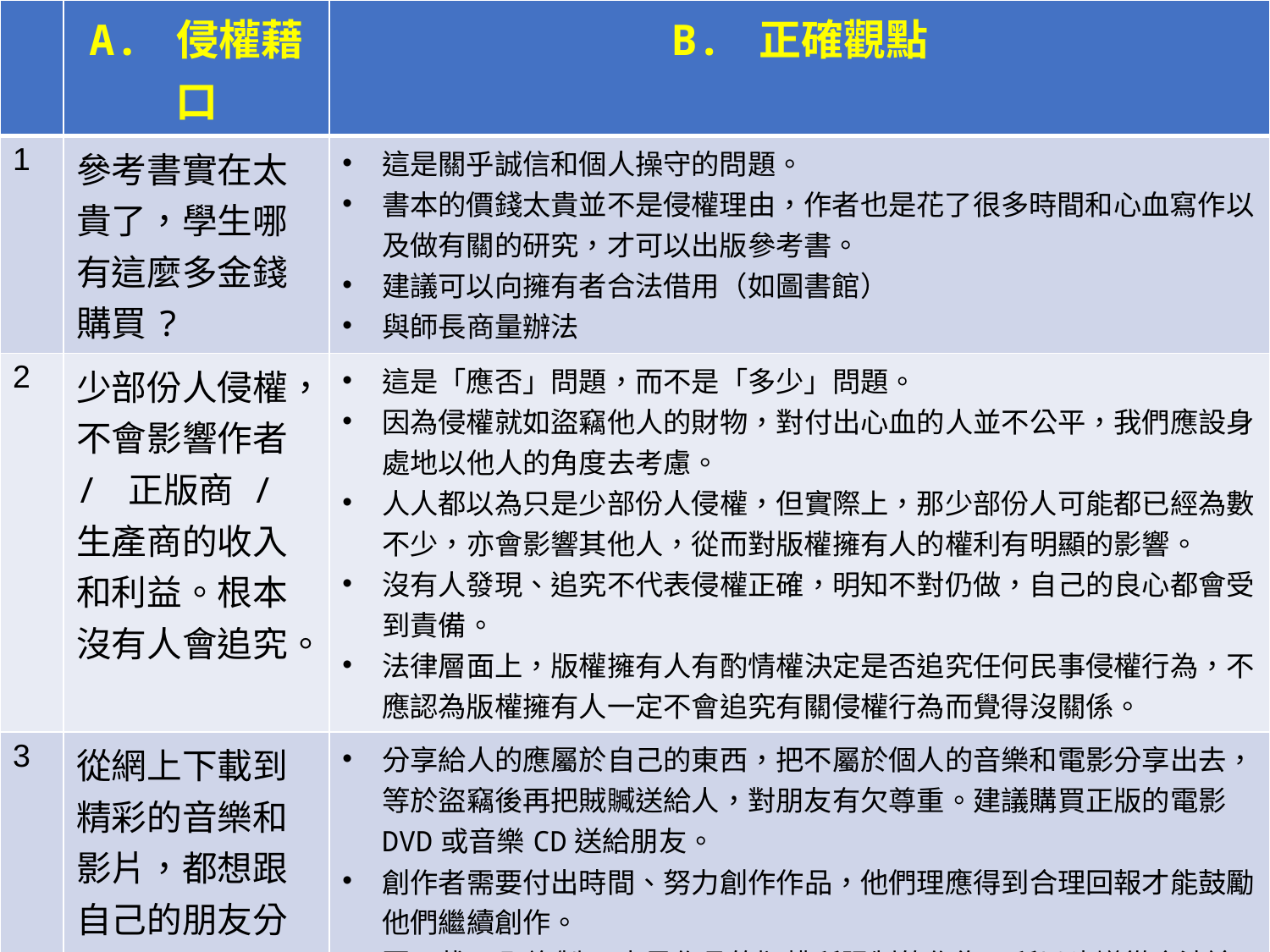

|  | A. 侵權藉口 | B. 正確觀點 |
| --- | --- | --- |
| 1 | 參考書實在太貴了，學生哪有這麼多金錢購買? | 這是關乎誠信和個人操守的問題。 書本的價錢太貴並不是侵權理由，作者也是花了很多時間和心血寫作以及做有關的研究，才可以出版參考書。 建議可以向擁有者合法借用（如圖書館） 與師長商量辦法 |
| 2 | 少部份人侵權，不會影響作者 / 正版商 / 生產商的收入和利益。根本沒有人會追究。 | 這是「應否」問題，而不是「多少」問題。 因為侵權就如盜竊他人的財物，對付出心血的人並不公平，我們應設身處地以他人的角度去考慮。 人人都以為只是少部份人侵權，但實際上，那少部份人可能都已經為數不少，亦會影響其他人，從而對版權擁有人的權利有明顯的影響。 沒有人發現、追究不代表侵權正確，明知不對仍做，自己的良心都會受到責備。 法律層面上，版權擁有人有酌情權決定是否追究任何民事侵權行為，不應認為版權擁有人一定不會追究有關侵權行為而覺得沒關係。 |
| 3 | 從網上下載到精彩的音樂和影片，都想跟自己的朋友分享，難道我把要把分享的音樂和電影都購買下來? | 分享給人的應屬於自己的東西，把不屬於個人的音樂和電影分享出去，等於盜竊後再把賊贓送給人，對朋友有欠尊重。建議購買正版的電影DVD或音樂CD送給朋友。 創作者需要付出時間、努力創作作品，他們理應得到合理回報才能鼓勵他們繼續創作。 因下載(即複製)也是作品的版權所限制的作為，所以建議從合法途徑收聽或觀看或下載版權作品。 法律層面上，市民一般購買電影DVD，音樂CD或其電子檔案，購買的只是物品的擁有權，並不會擁有該電影或音樂的版權，所以購買亦不代表可以把電影或音樂檔案分享給朋友。 |